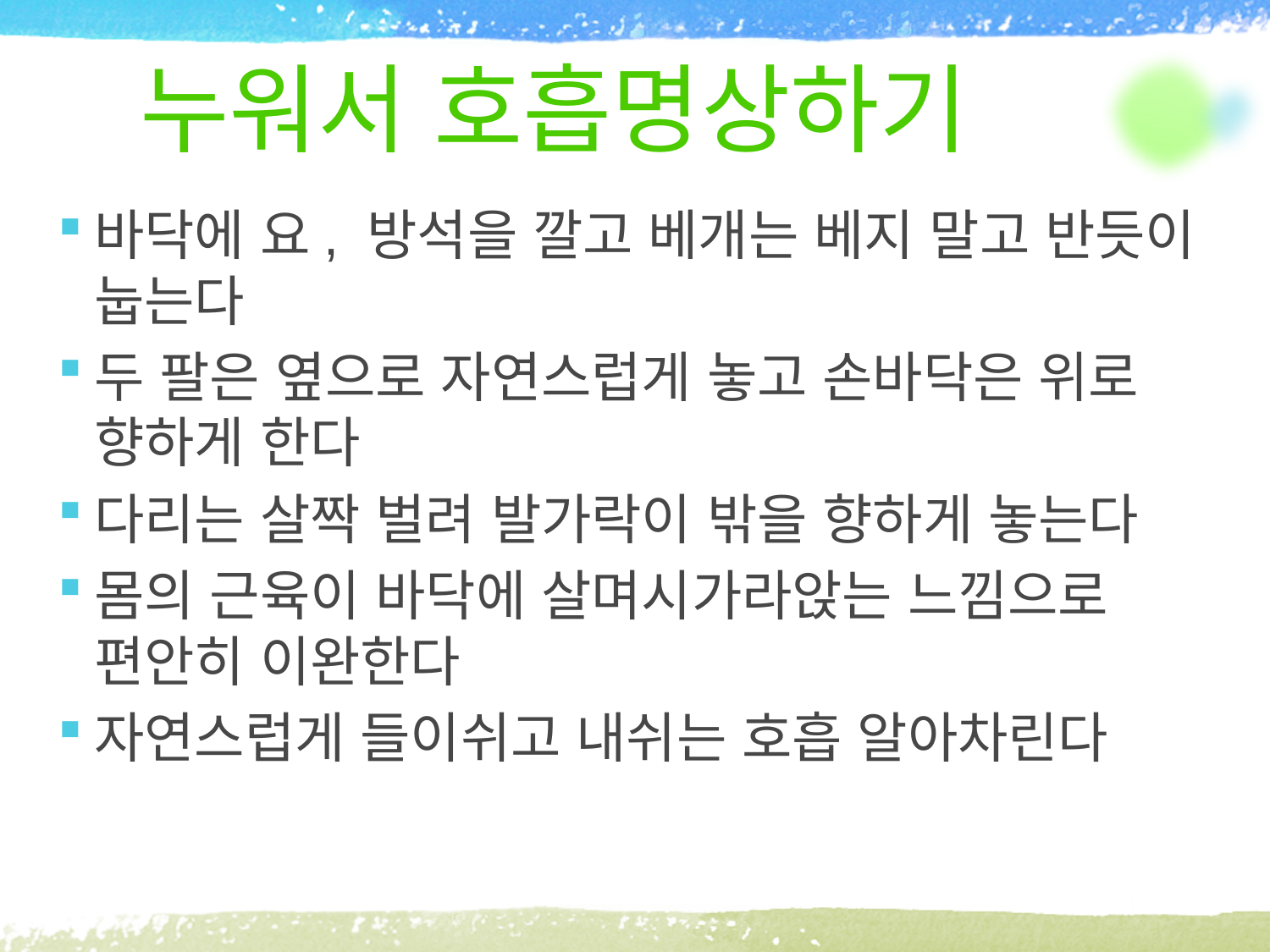

# 누워서 호흡명상하기

바닥에 요, 방석을 깔고 베개는 베지 말고 반듯이 눕는다
두 팔은 옆으로 자연스럽게 놓고 손바닥은 위로 향하게 한다
다리는 살짝 벌려 발가락이 밖을 향하게 놓는다
몸의 근육이 바닥에 살며시가라앉는 느낌으로 편안히 이완한다
자연스럽게 들이쉬고 내쉬는 호흡 알아차린다